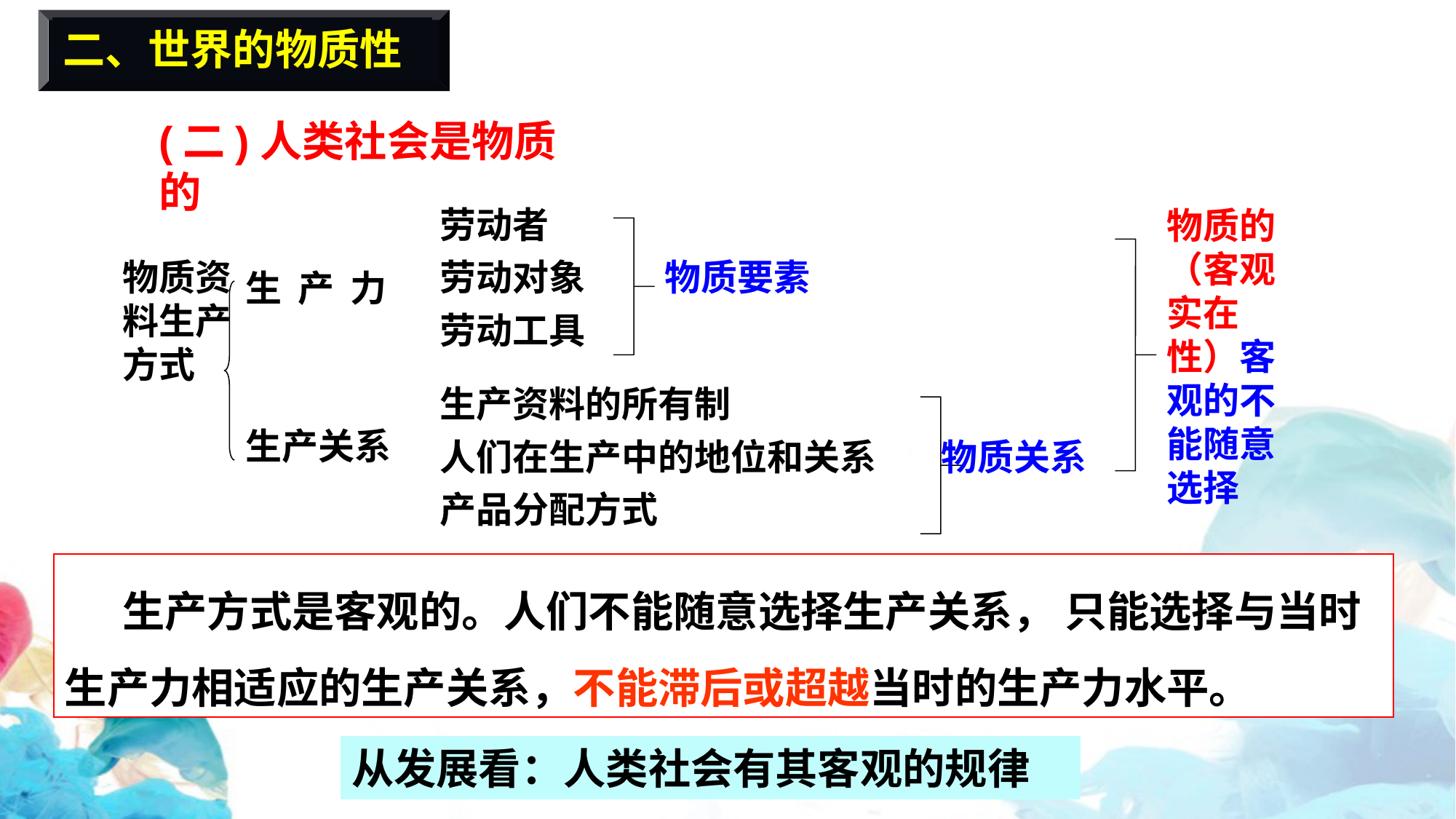

二、世界的物质性
(二)人类社会是物质的
劳动者
物质的（客观实在性）客观的不能随意选择

物质资料生产方式
劳动对象
物质要素
生  产  力

劳动工具
生产资料的所有制

生产关系
人们在生产中的地位和关系
物质关系
产品分配方式
      生产方式是客观的。人们不能随意选择生产关系， 只能选择与当时生产力相适应的生产关系，不能滞后或超越当时的生产力水平。
从发展看：人类社会有其客观的规律